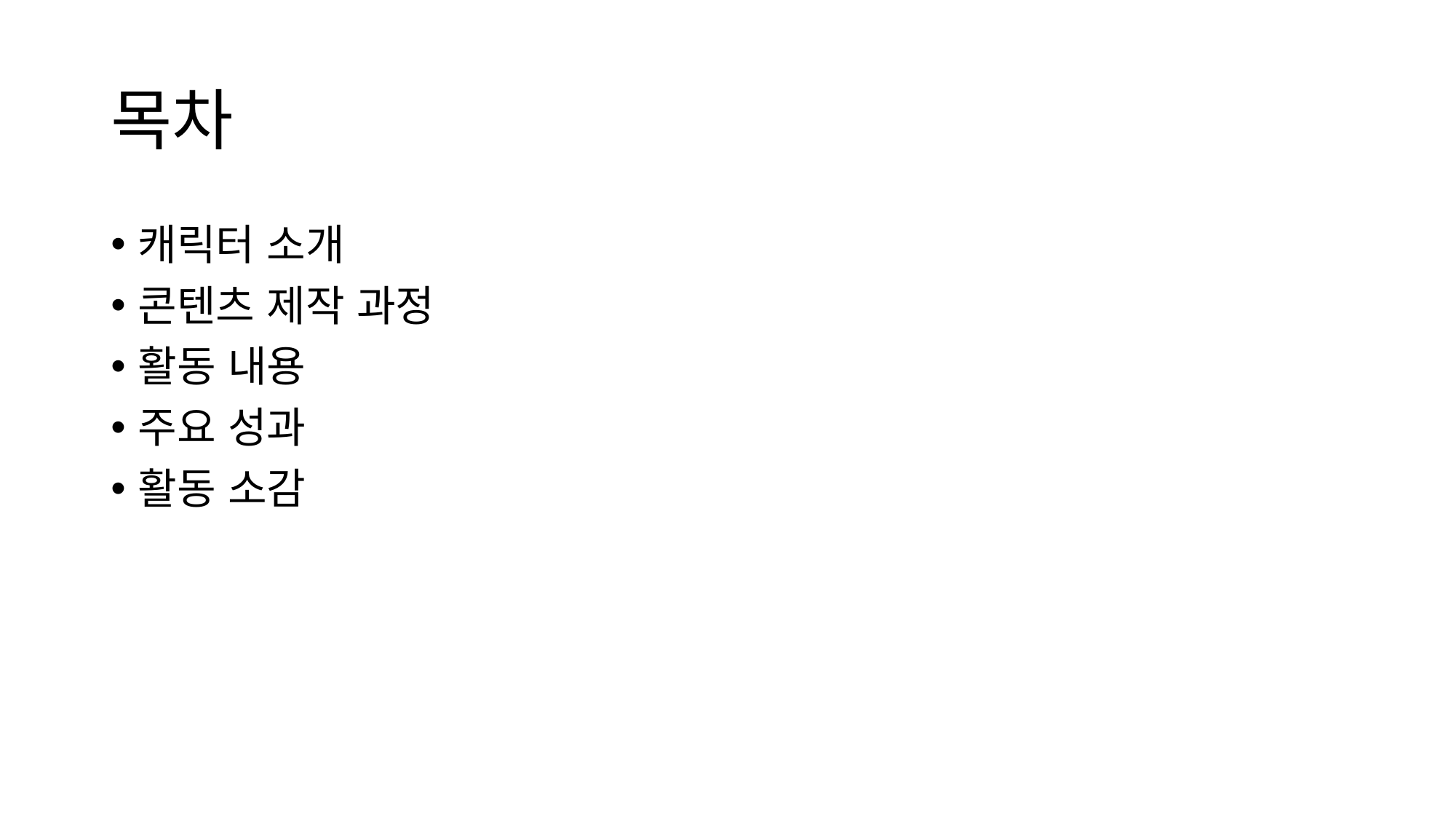

# 목차
캐릭터 소개
콘텐츠 제작 과정
활동 내용
주요 성과
활동 소감